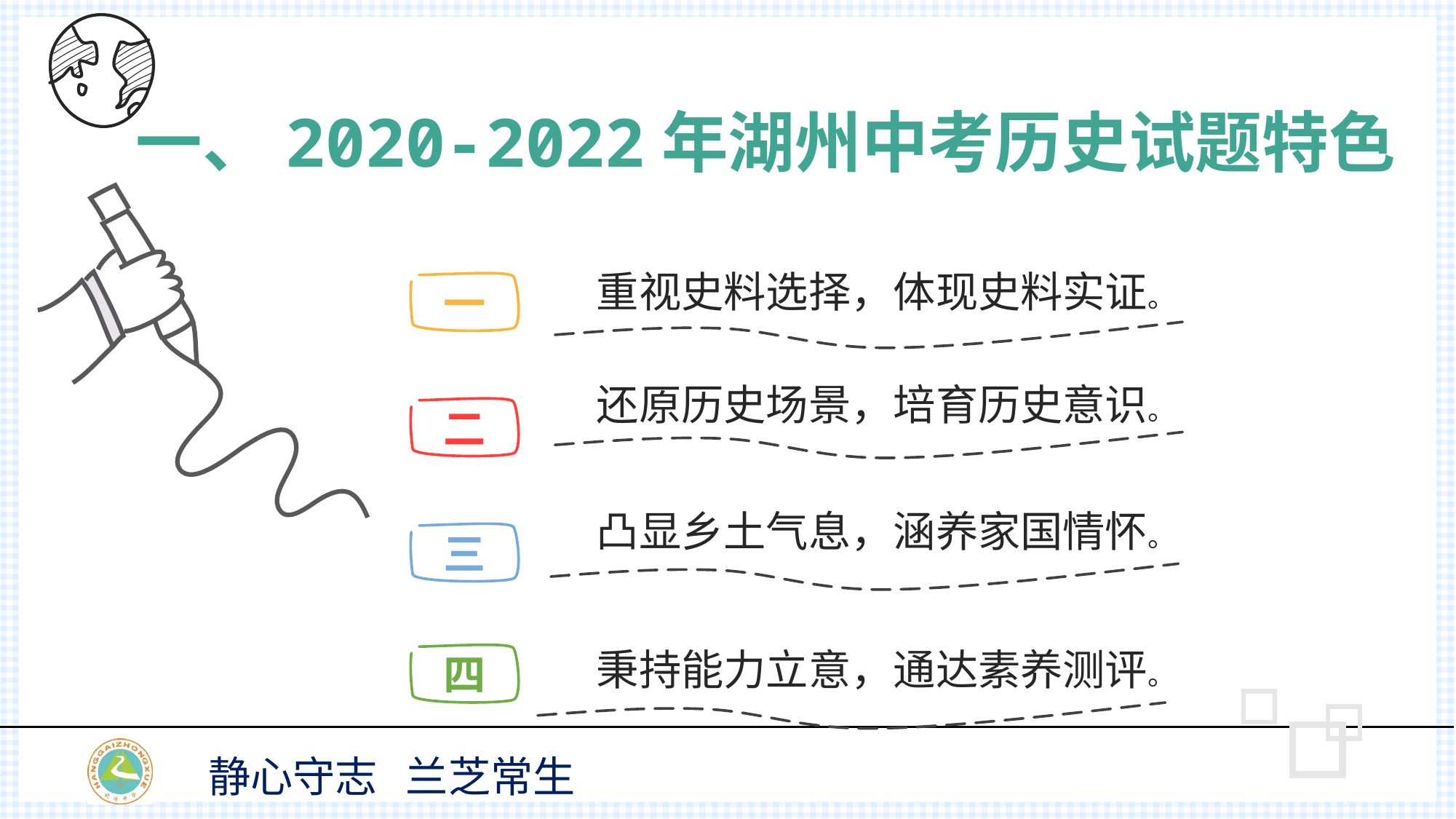

一、2020-2022年湖州中考历史试题特色

重视史料选择，体现史料实证。
一

还原历史场景，培育历史意识。

二

凸显乡土气息，涵养家国情怀。
三

秉持能力立意，通达素养测评。
四